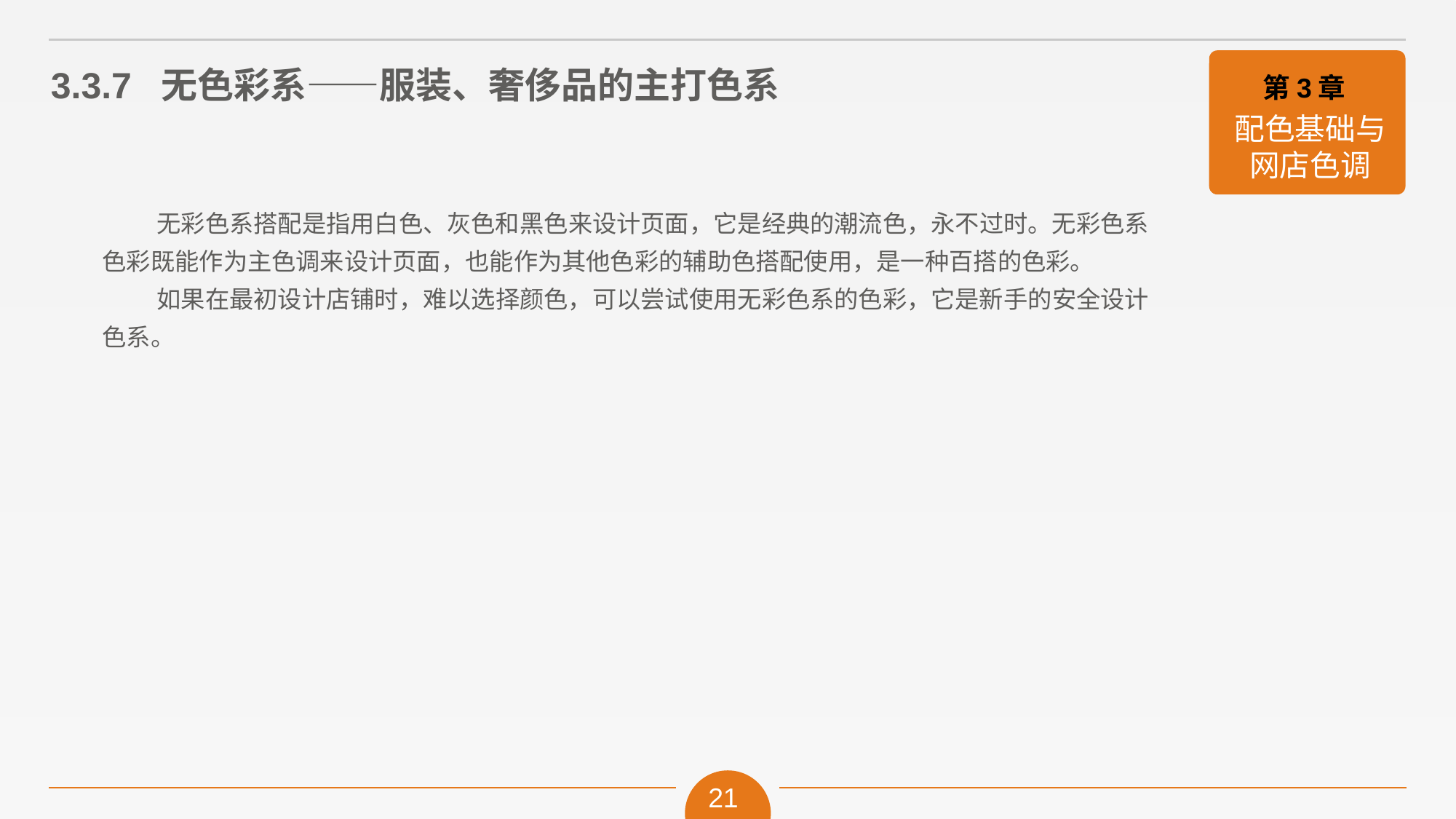

3.3.7  无色彩系——服装、奢侈品的主打色系
无彩色系搭配是指用白色、灰色和黑色来设计页面，它是经典的潮流色，永不过时。无彩色系色彩既能作为主色调来设计页面，也能作为其他色彩的辅助色搭配使用，是一种百搭的色彩。
如果在最初设计店铺时，难以选择颜色，可以尝试使用无彩色系的色彩，它是新手的安全设计色系。